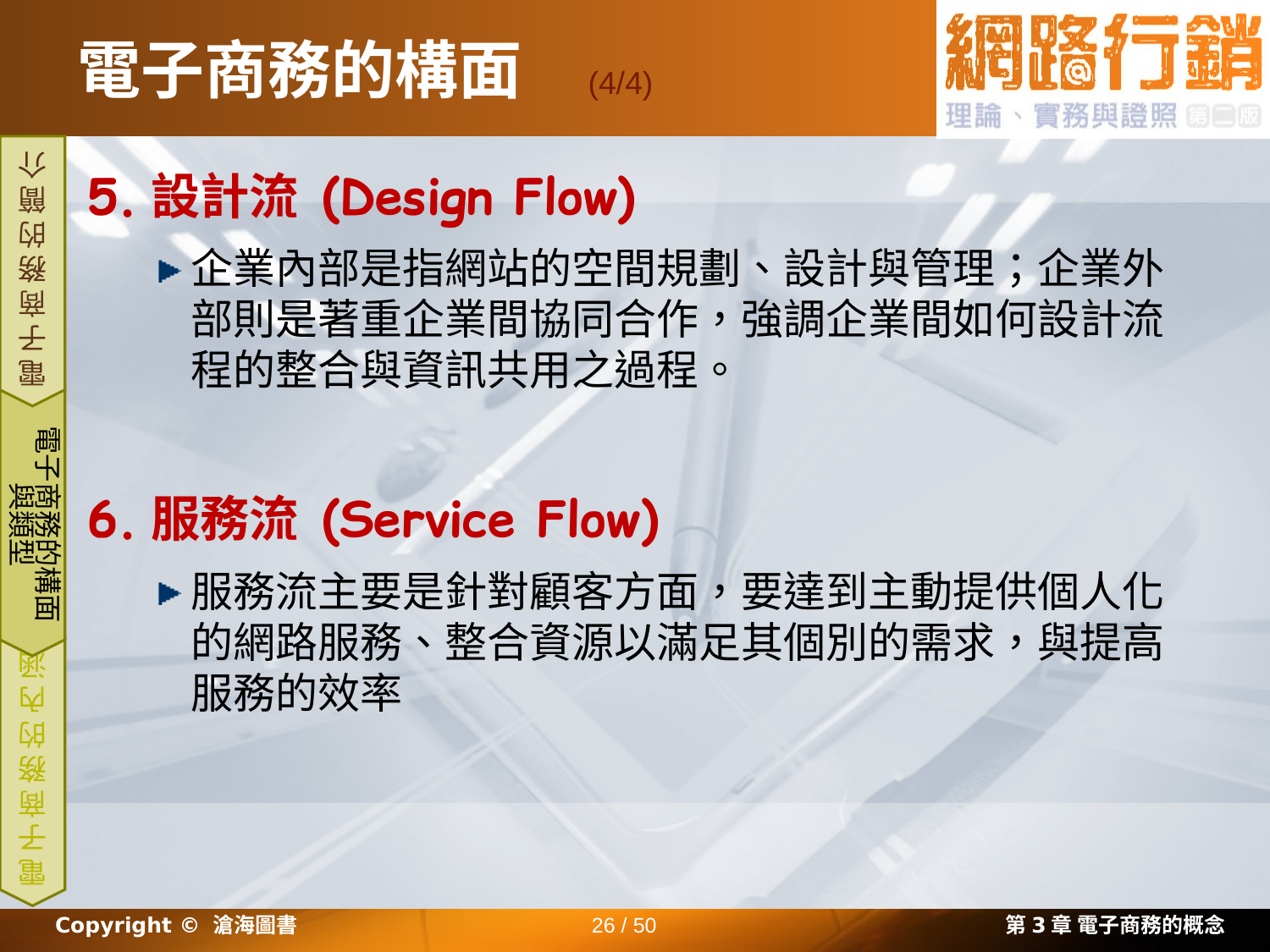

# 電子商務的構面
(4/4)
5.設計流 (Design Flow)
企業內部是指網站的空間規劃、設計與管理；企業外部則是著重企業間協同合作，強調企業間如何設計流程的整合與資訊共用之過程。

6.服務流 (Service Flow)
服務流主要是針對顧客方面，要達到主動提供個人化的網路服務、整合資源以滿足其個別的需求，與提高服務的效率
電子商務的簡介
電子商務的構面與類型

電子商務的內涵
Copyright © 滄海圖書
26 / 50
第3章 電子商務的概念